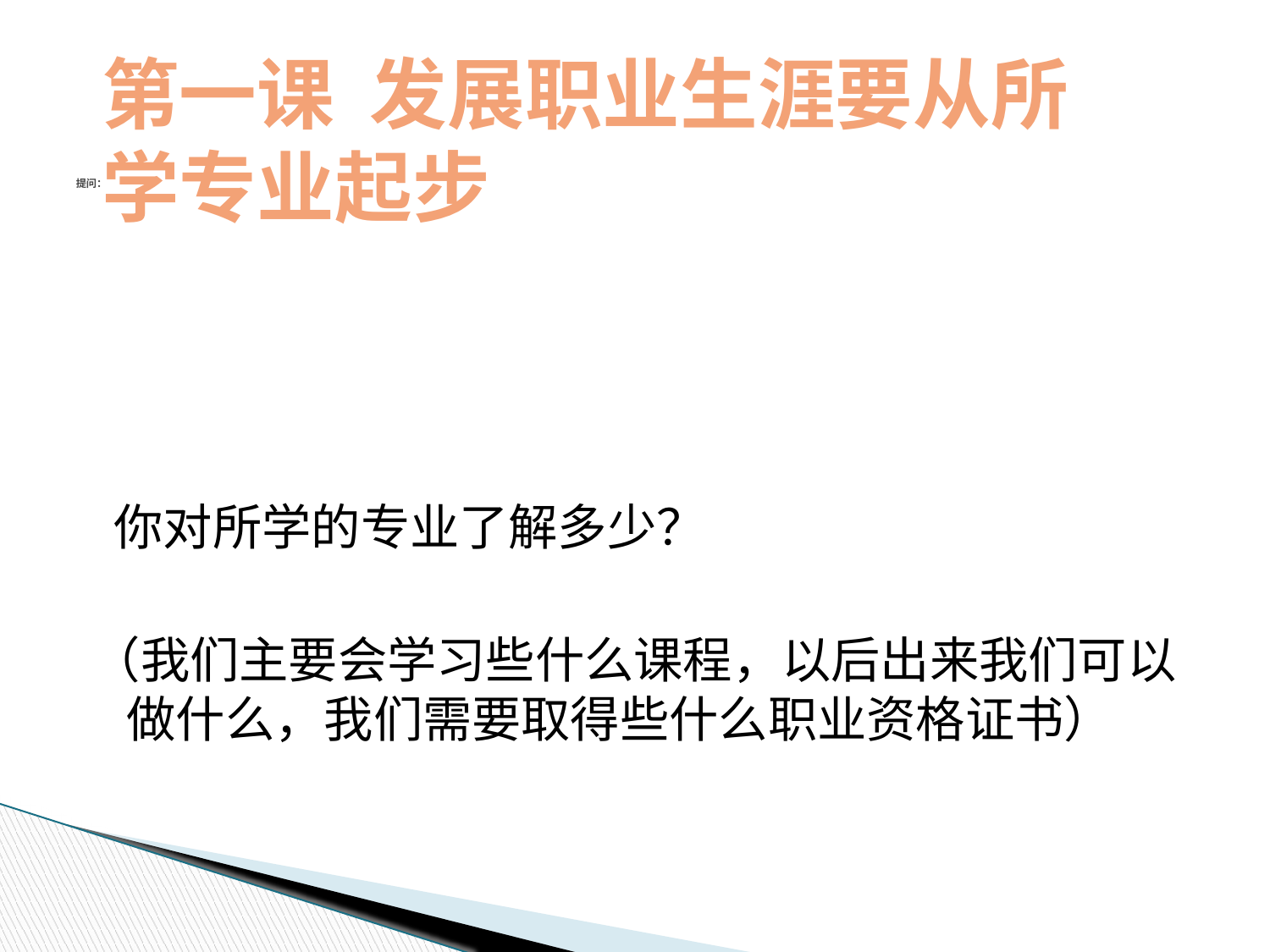

# 提问：
第一课  发展职业生涯要从所学专业起步

 你对所学的专业了解多少？

（我们主要会学习些什么课程，以后出来我们可以做什么，我们需要取得些什么职业资格证书）